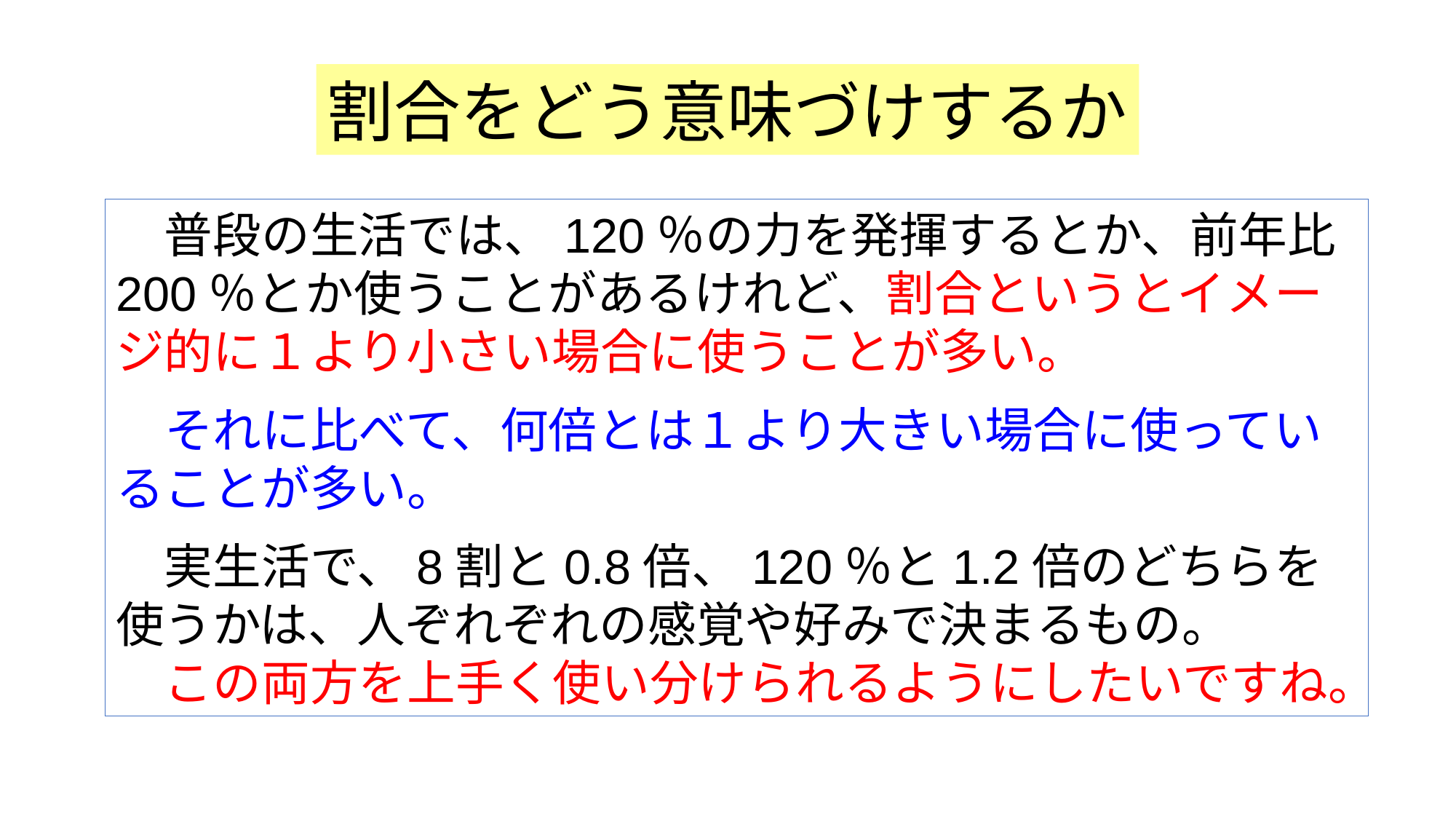

割合をどう意味づけするか
　普段の生活では、120％の力を発揮するとか、前年比200％とか使うことがあるけれど、割合というとイメージ的に１より小さい場合に使うことが多い。

　それに比べて、何倍とは１より大きい場合に使っていることが多い。

　実生活で、8割と0.8倍、120％と1.2倍のどちらを使うかは、人ぞれぞれの感覚や好みで決まるもの。
　この両方を上手く使い分けられるようにしたいですね。